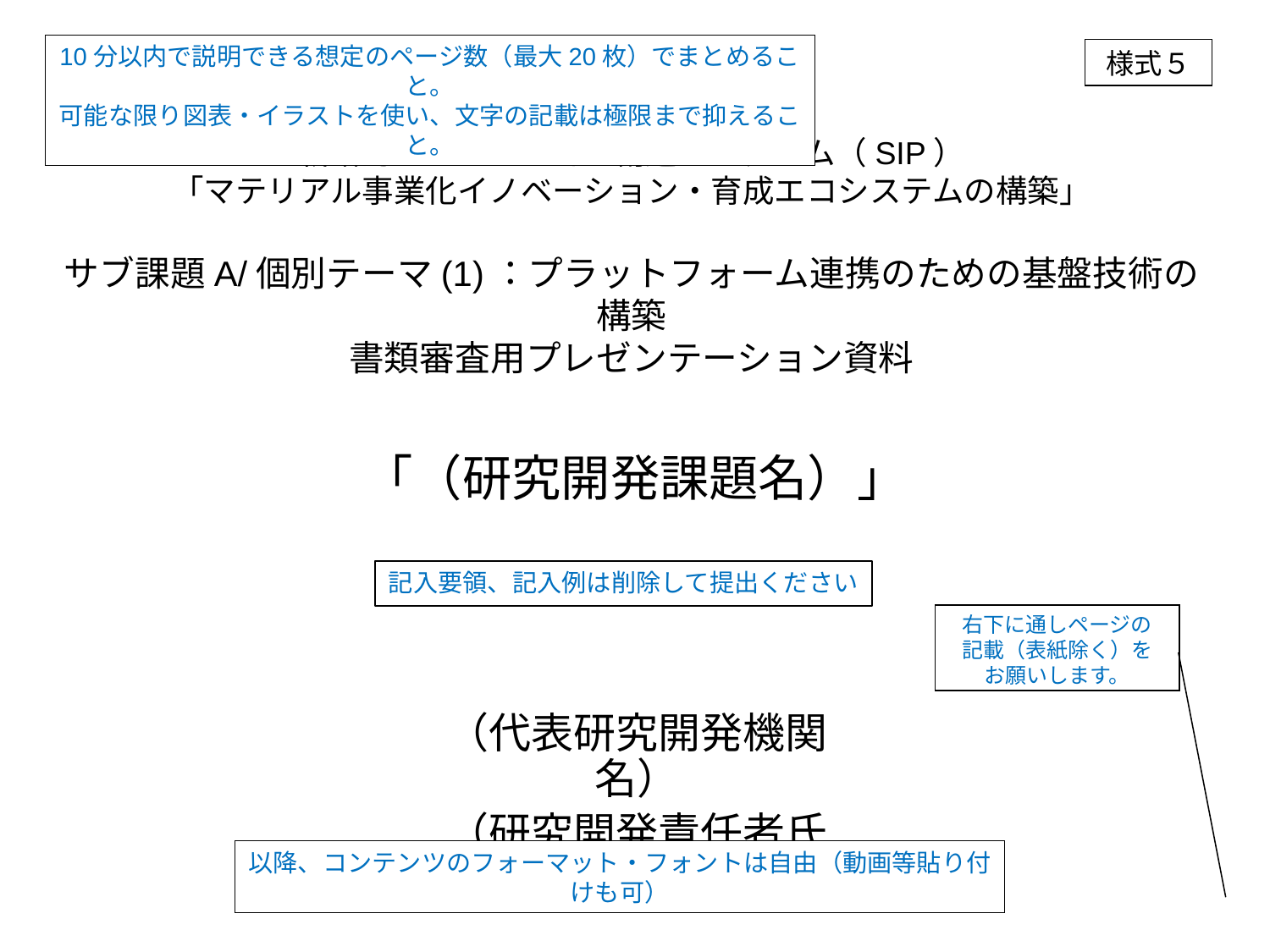

10分以内で説明できる想定のページ数（最大20枚）でまとめること。
可能な限り図表・イラストを使い、文字の記載は極限まで抑えること。
様式５
# 戦略的イノベーション創造プログラム（SIP） 「マテリアル事業化イノベーション・育成エコシステムの構築」 サブ課題A/個別テーマ(1)：プラットフォーム連携のための基盤技術の構築 書類審査用プレゼンテーション資料
「（研究開発課題名）」
記入要領、記入例は削除して提出ください
右下に通しページの
記載（表紙除く）を
お願いします。
（代表研究開発機関名）
（研究開発責任者氏名）
以降、コンテンツのフォーマット・フォントは自由（動画等貼り付けも可）